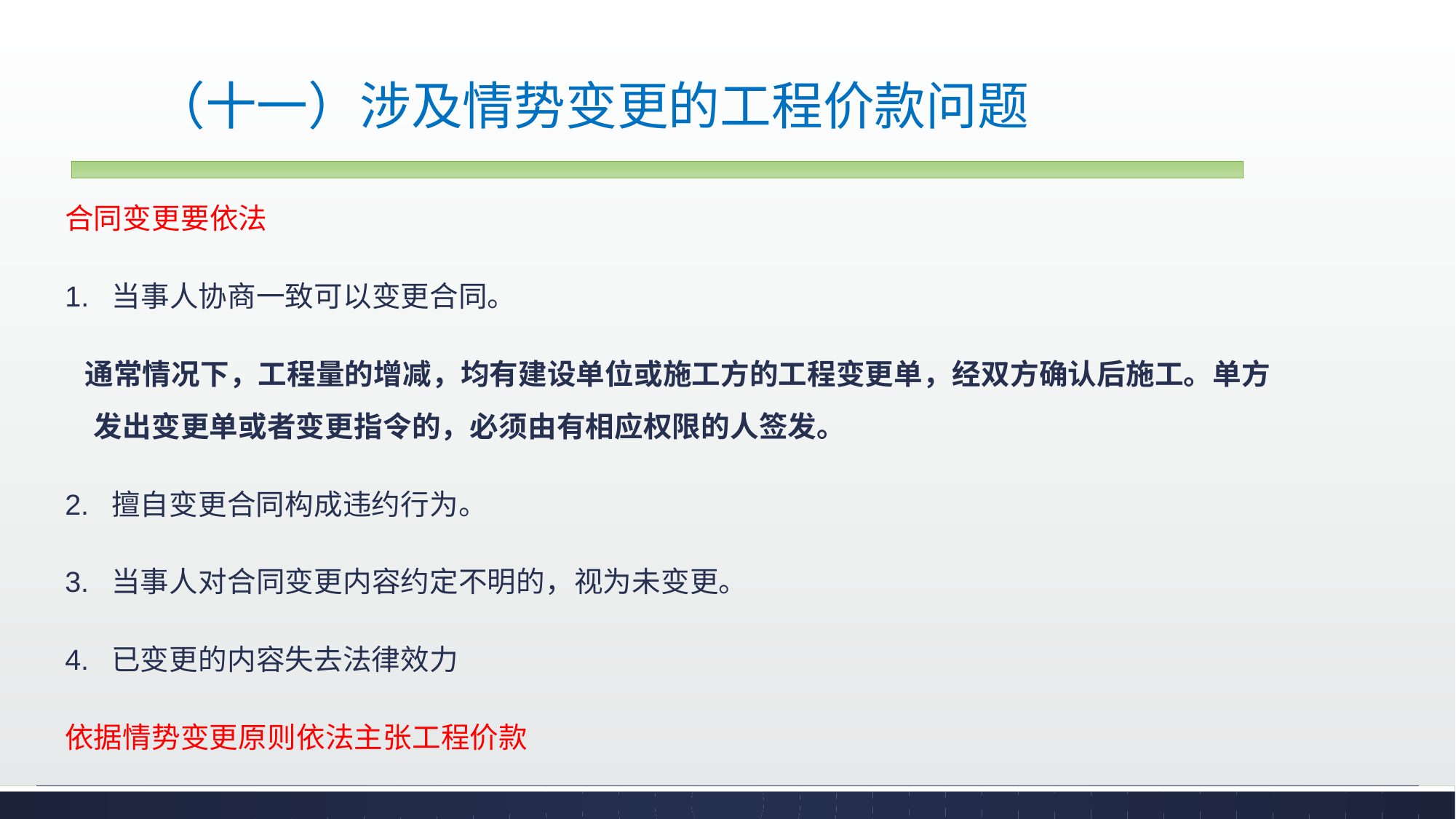

# （十一）涉及情势变更的工程价款问题

合同变更要依法
1.  当事人协商一致可以变更合同。
  通常情况下，工程量的增减，均有建设单位或施工方的工程变更单，经双方确认后施工。单方发出变更单或者变更指令的，必须由有相应权限的人签发。
2.  擅自变更合同构成违约行为。
3.  当事人对合同变更内容约定不明的，视为未变更。
4.  已变更的内容失去法律效力
依据情势变更原则依法主张工程价款